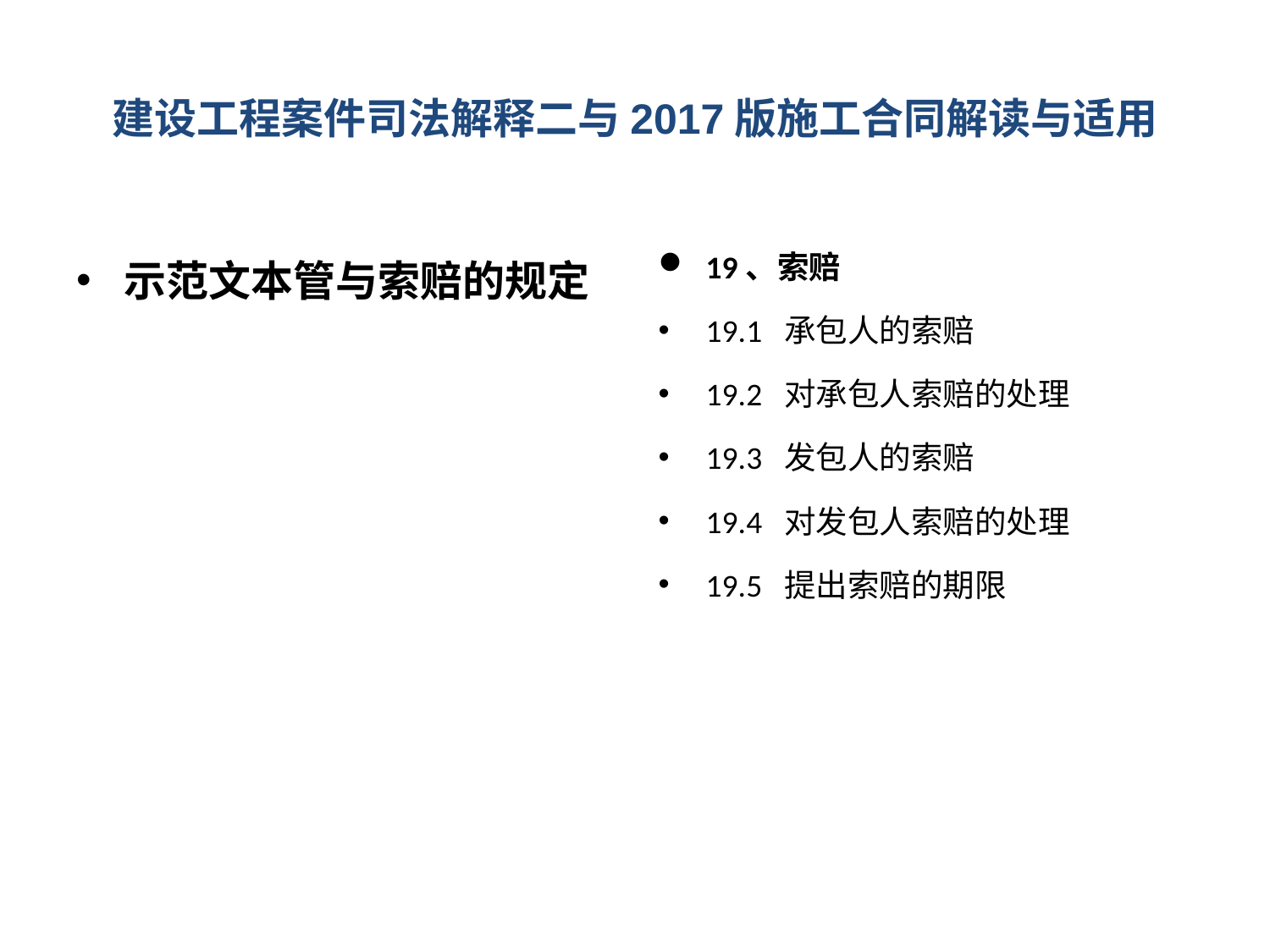

# 建设工程案件司法解释二与2017版施工合同解读与适用
示范文本管与索赔的规定
19、索赔
19.1  承包人的索赔
19.2  对承包人索赔的处理
19.3  发包人的索赔
19.4  对发包人索赔的处理
19.5  提出索赔的期限
53